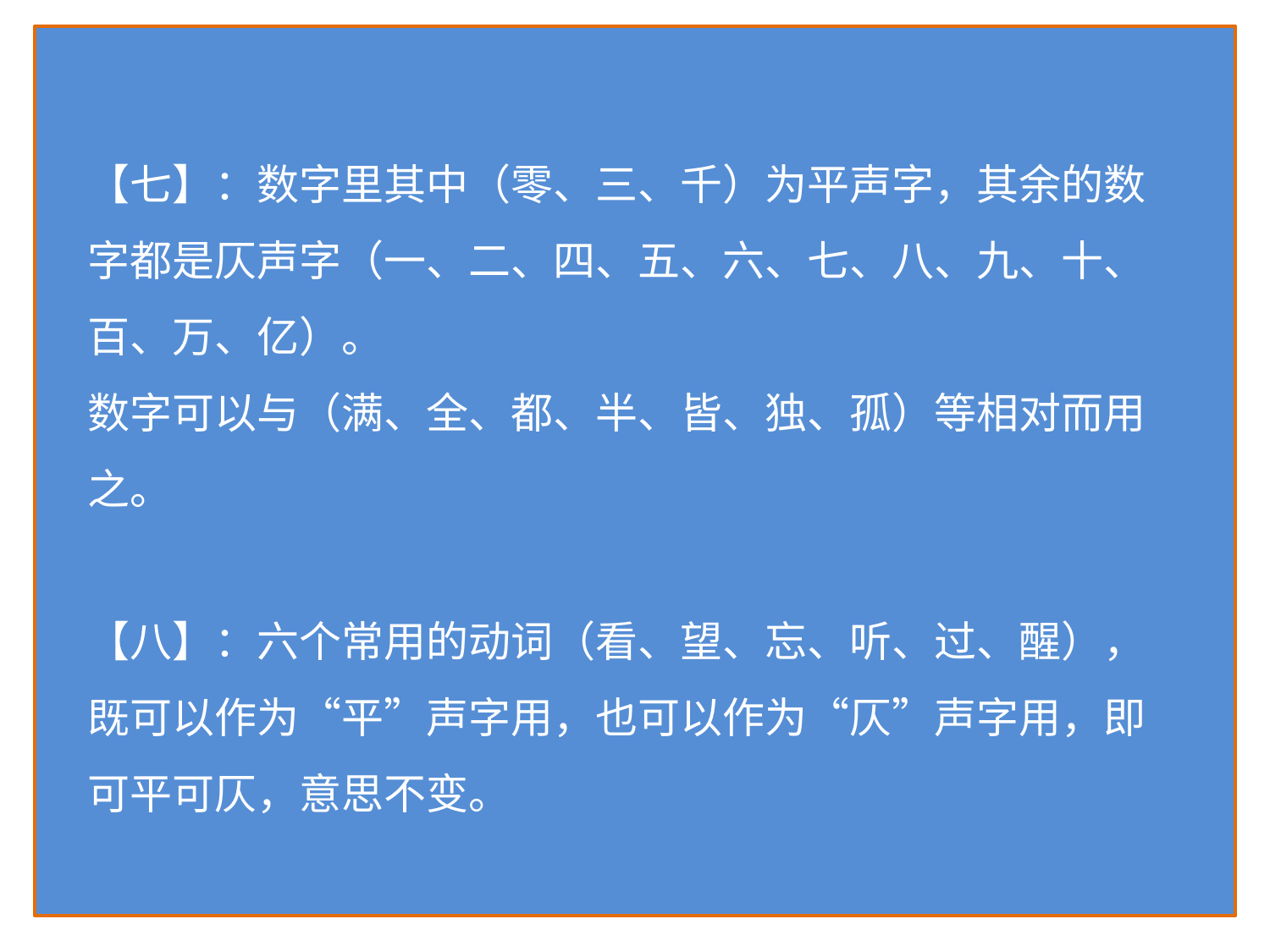

【七】：数字里其中（零、三、千）为平声字，其余的数字都是仄声字（一、二、四、五、六、七、八、九、十、百、万、亿）。
数字可以与（满、全、都、半、皆、独、孤）等相对而用之。

【八】：六个常用的动词（看、望、忘、听、过、醒），既可以作为“平”声字用，也可以作为“仄”声字用，即可平可仄，意思不变。